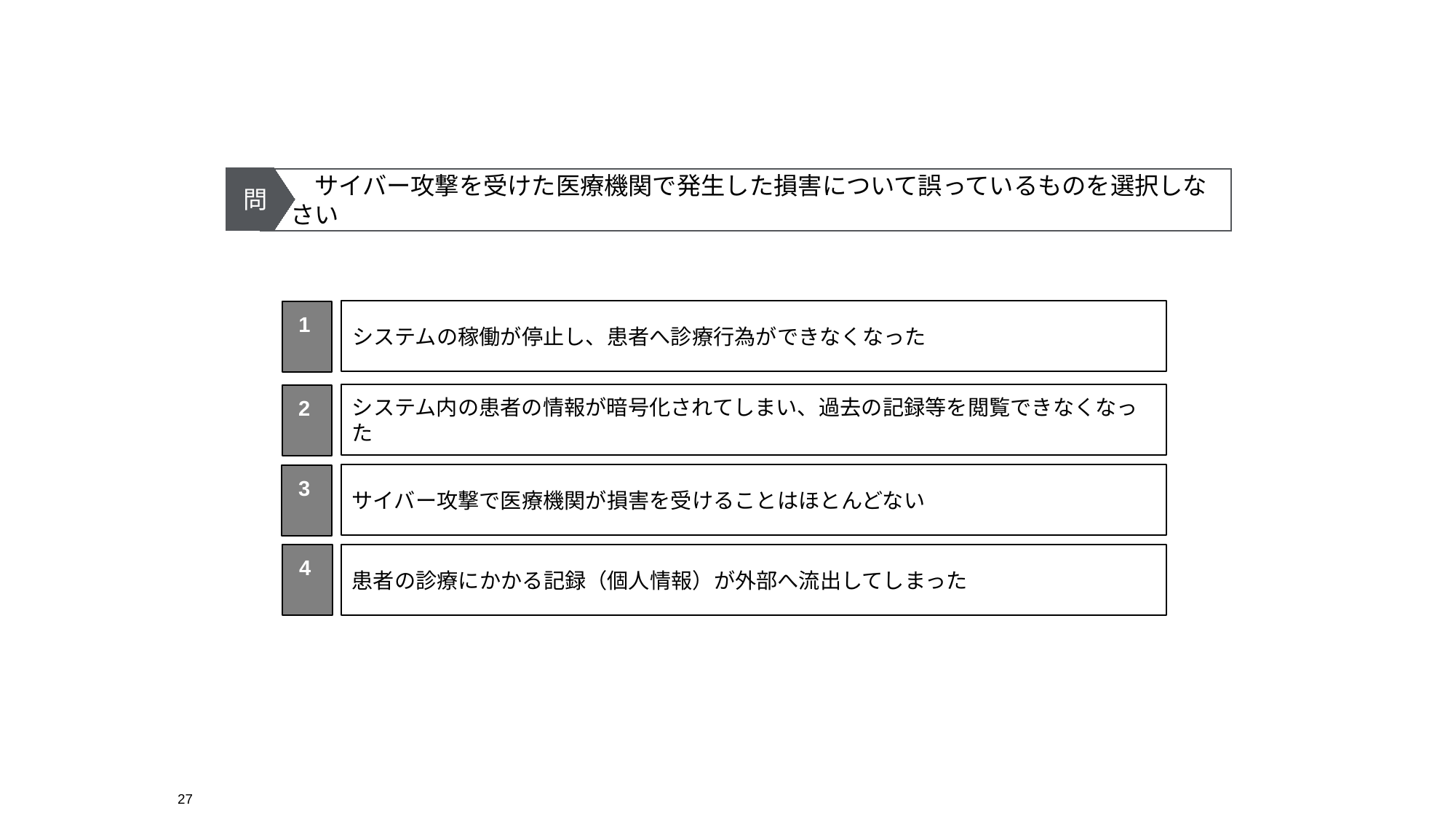

問
　サイバー攻撃を受けた医療機関で発生した損害について誤っているものを選択しなさい
システムの稼働が停止し、患者へ診療行為ができなくなった
1
システム内の患者の情報が暗号化されてしまい、過去の記録等を閲覧できなくなった
2
サイバー攻撃で医療機関が損害を受けることはほとんどない
3
4
患者の診療にかかる記録（個人情報）が外部へ流出してしまった
27